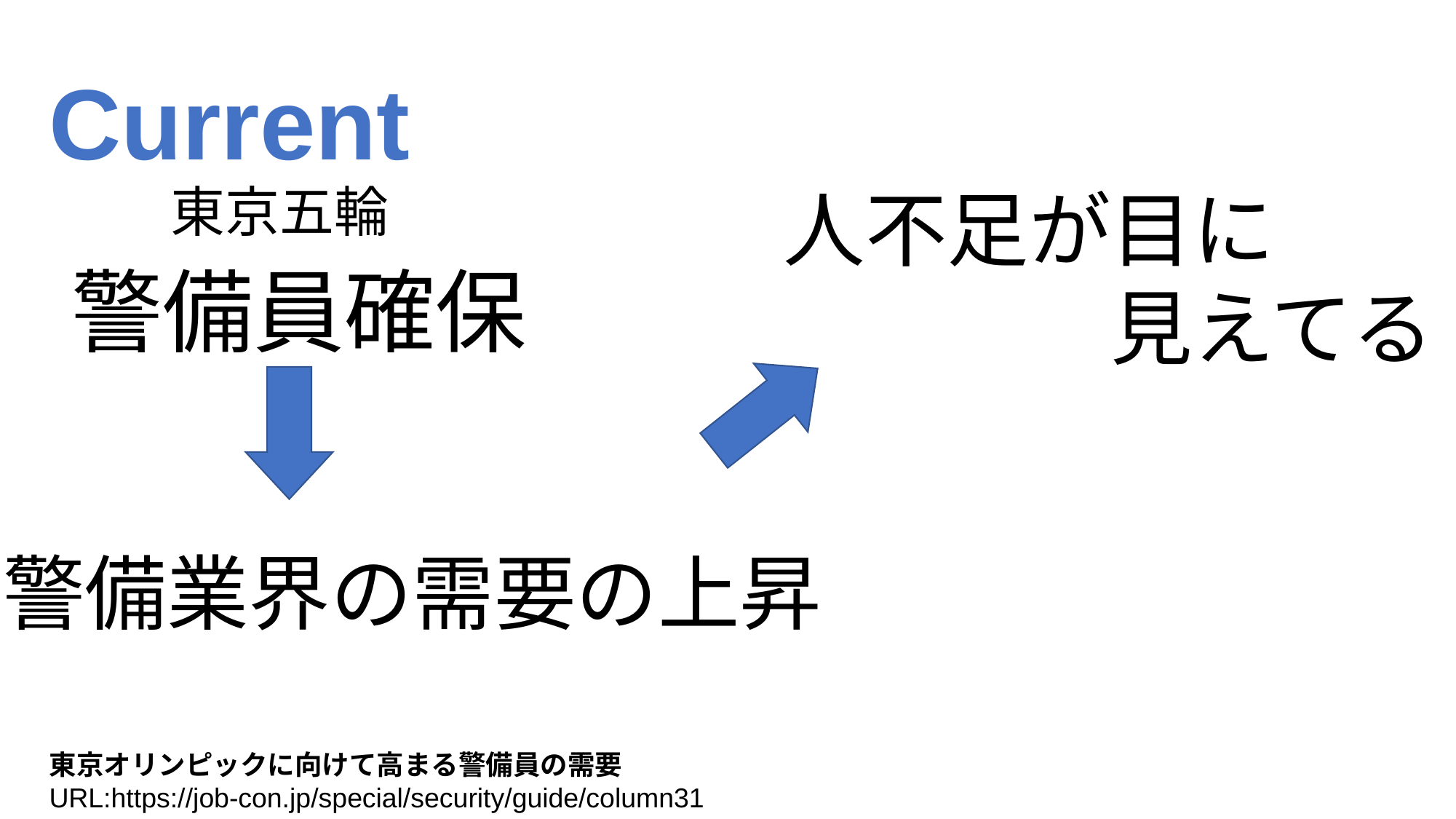

Current
東京五輪
人不足が目に
			見えてる
警備員確保

警備業界の需要の上昇
東京オリンピックに向けて高まる警備員の需要
URL:https://job-con.jp/special/security/guide/column31